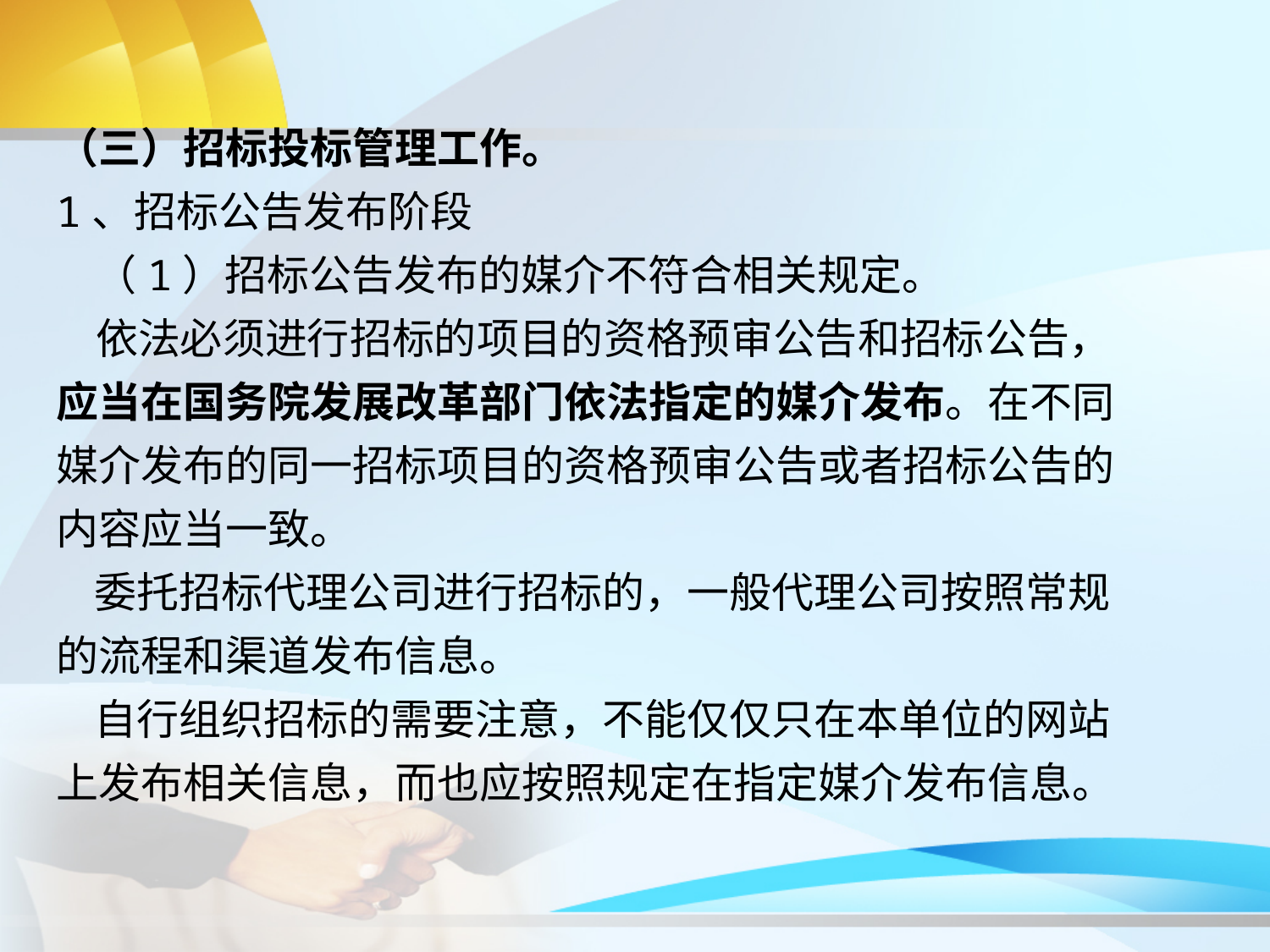

（三）招标投标管理工作。
1、招标公告发布阶段
   （1）招标公告发布的媒介不符合相关规定。
    依法必须进行招标的项目的资格预审公告和招标公告，应当在国务院发展改革部门依法指定的媒介发布。在不同媒介发布的同一招标项目的资格预审公告或者招标公告的内容应当一致。
   委托招标代理公司进行招标的，一般代理公司按照常规的流程和渠道发布信息。
   自行组织招标的需要注意，不能仅仅只在本单位的网站上发布相关信息，而也应按照规定在指定媒介发布信息。